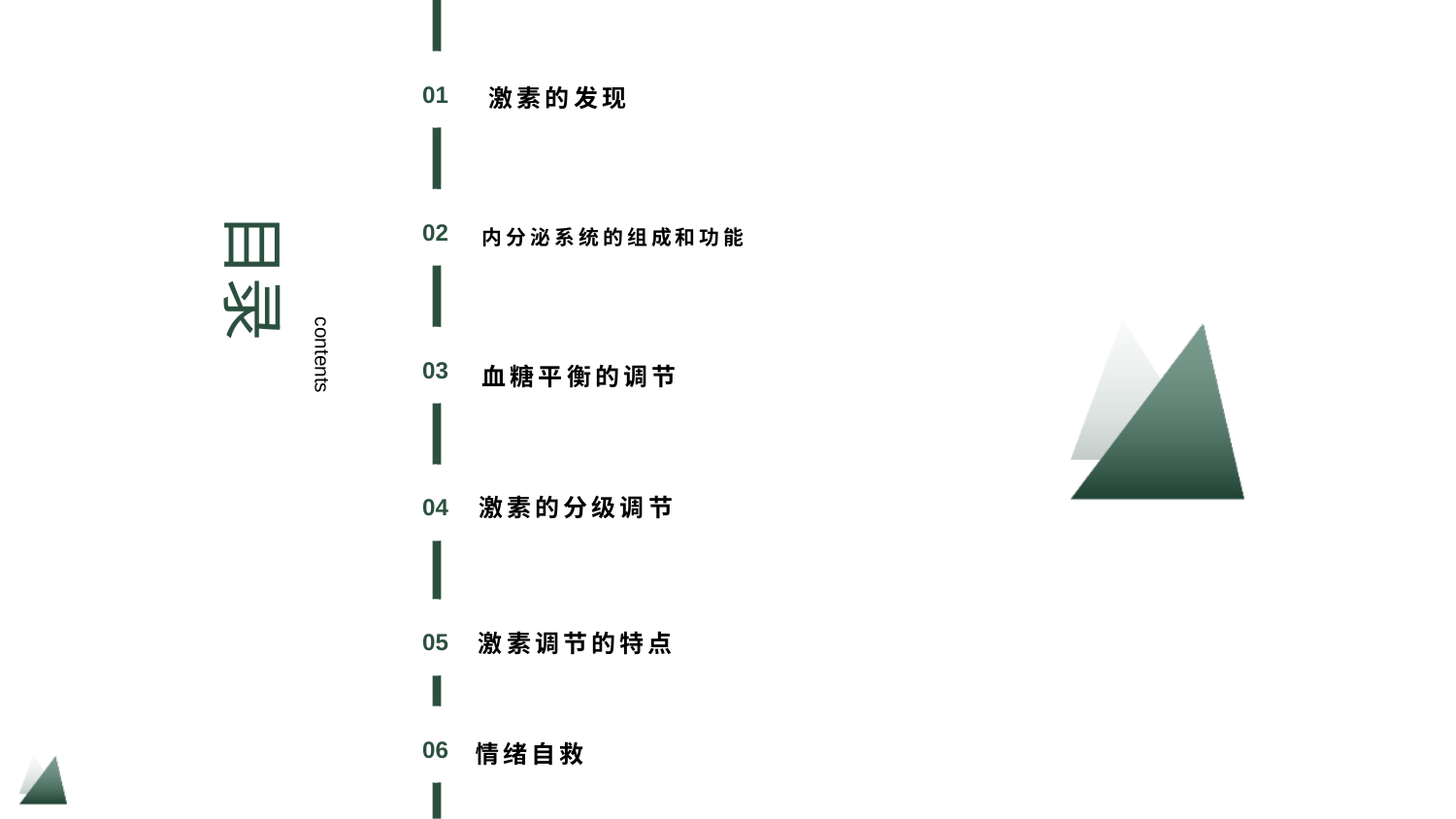

01
激素的发现
目录
02
内分泌系统的组成和功能
contents
03
血糖平衡的调节
04
激素的分级调节
05
激素调节的特点
06
情绪自救